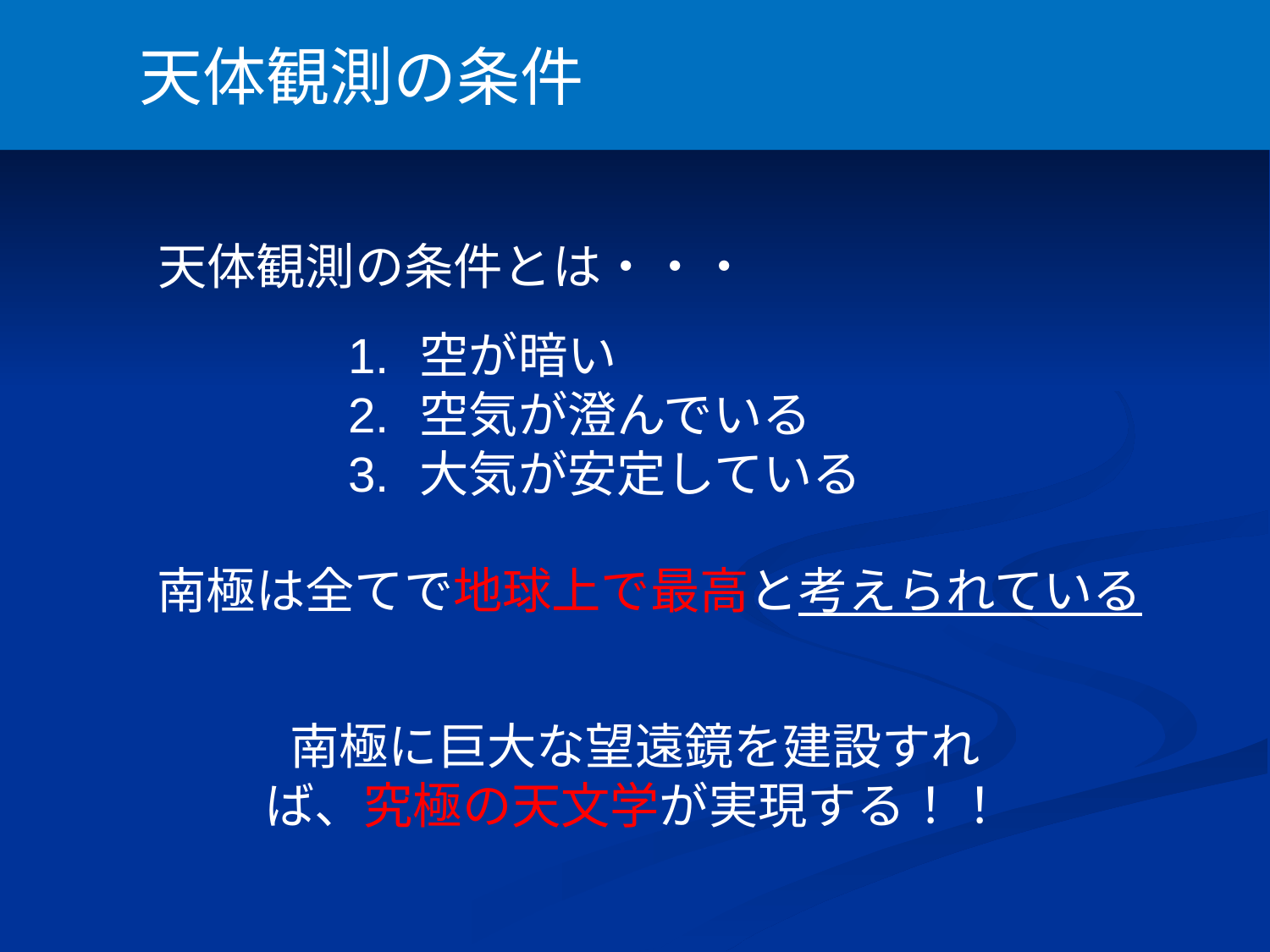

天体観測の条件
天体観測の条件とは・・・

空が暗い
空気が澄んでいる
大気が安定している
南極は全てで地球上で最高と考えられている
南極に巨大な望遠鏡を建設すれば、究極の天文学が実現する！！